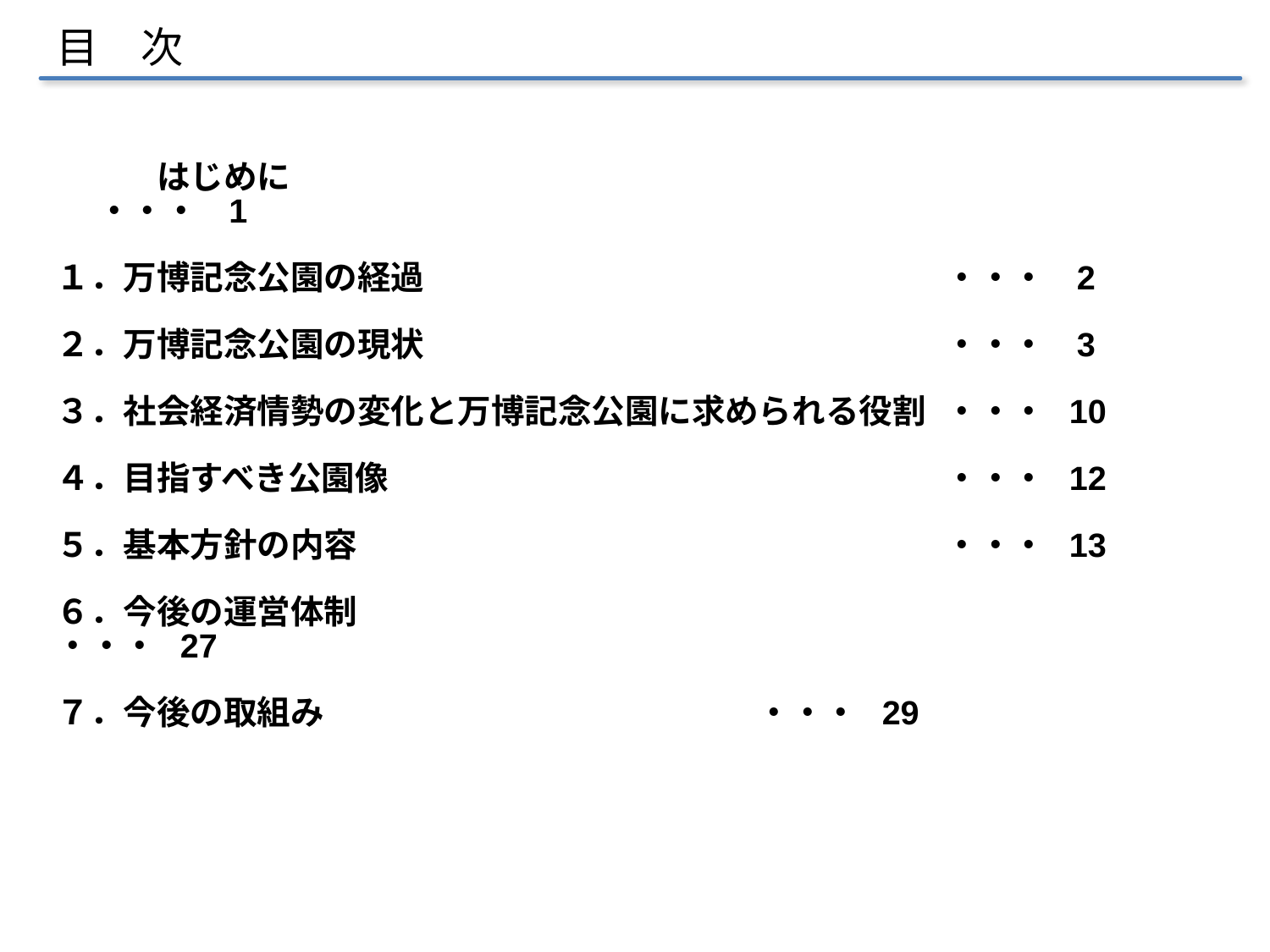

目　次
　　　はじめに　				　　　　　　　　　　　 ・・・   1

１．万博記念公園の経過　				・・・   2

２．万博記念公園の現状　　				・・・   3

３．社会経済情勢の変化と万博記念公園に求められる役割	・・・  10

４．目指すべき公園像　　　　　　　　　			・・・  12

５．基本方針の内容　　　　　				・・・  13

６．今後の運営体制　　　　　　　　　　			・・・  27

７．今後の取組み                                                         ・・・  29